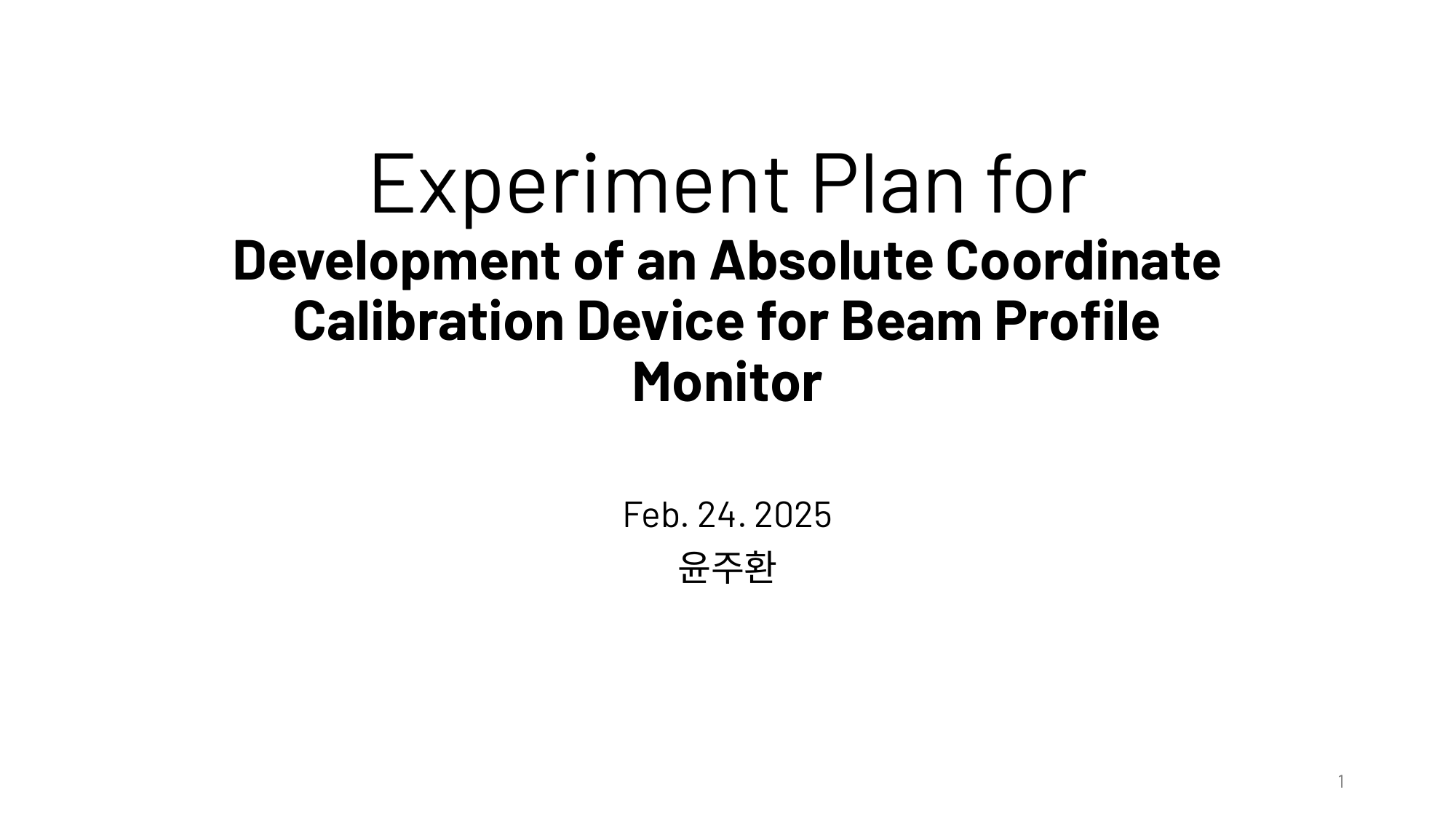

# Experiment Plan for Development of an Absolute Coordinate Calibration Device for Beam Profile Monitor
Feb. 24. 2025
윤주환
1